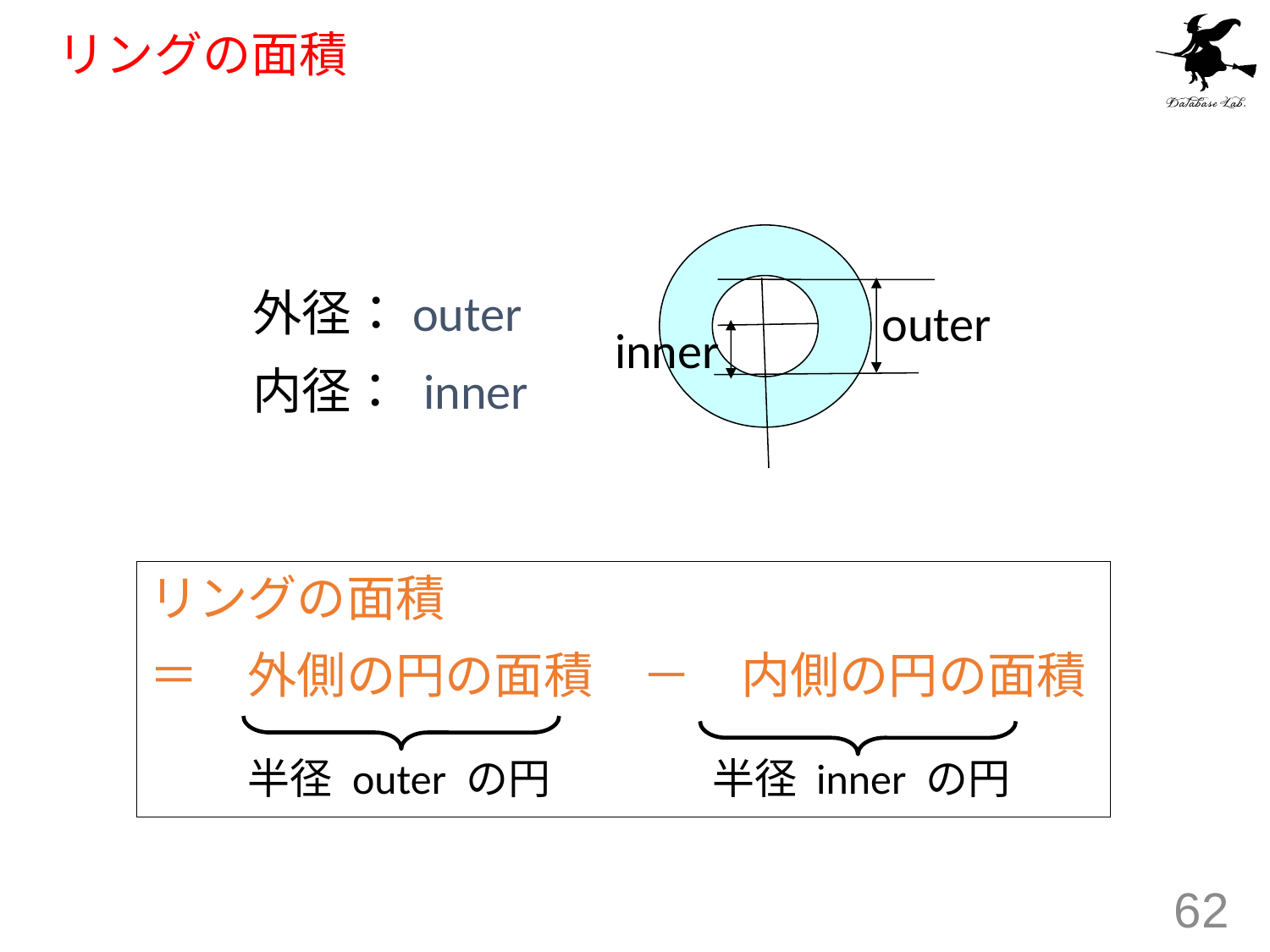

# リングの面積

外径：outer
内径： inner

     outer
inner

リングの面積
＝　外側の円の面積　－　内側の円の面積

半径 outer の円
半径 inner の円
62